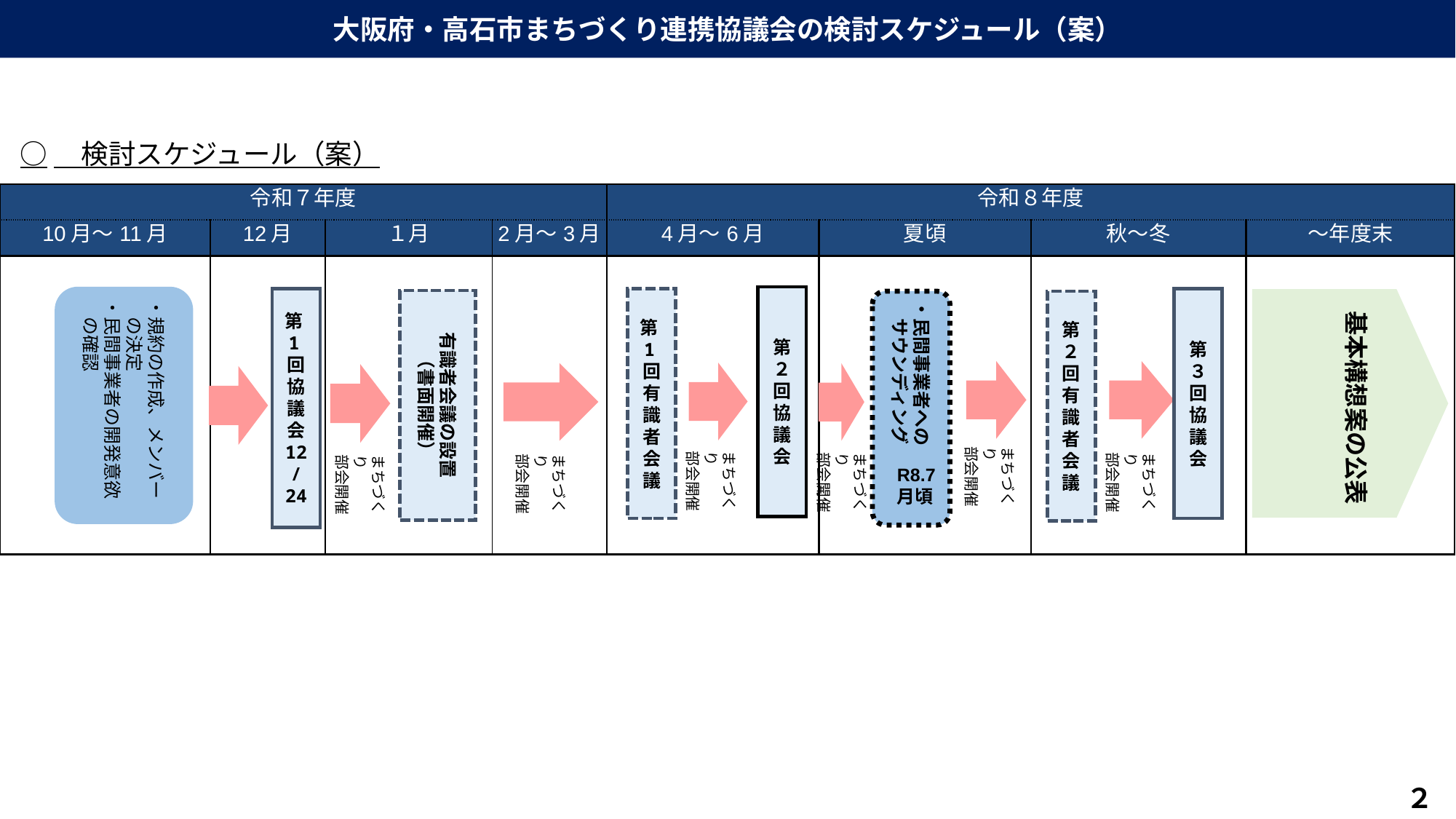

大阪府・高石市まちづくり連携協議会の検討スケジュール（案）
○　検討スケジュール（案）
| 令和７年度 |  |  |  | 令和８年度 |  |  |  |
| --- | --- | --- | --- | --- | --- | --- | --- |
| 10月～11月 | 12月 | １月 | 2月～3月 | 4月～6月 | 夏頃 | 秋～冬 | ～年度末 |
|  |  |  |  |  |  |  |  |
・規約の作成、メンバー
　の決定
・民間事業者の開発意欲
　の確認
第２回協議会
第1回協議会
12/
24
第1回有識者会議
第３回協議会

有識者会議の設置
（書面開催）
・民間事業者への
　サウンディング
R8.7月頃
第２回有識者会議
基本構想案の公表

まちづくり
部会開催
まちづくり
部会開催
まちづくり
部会開催
まちづくり
部会開催
まちづくり
部会開催
まちづくり
部会開催
２